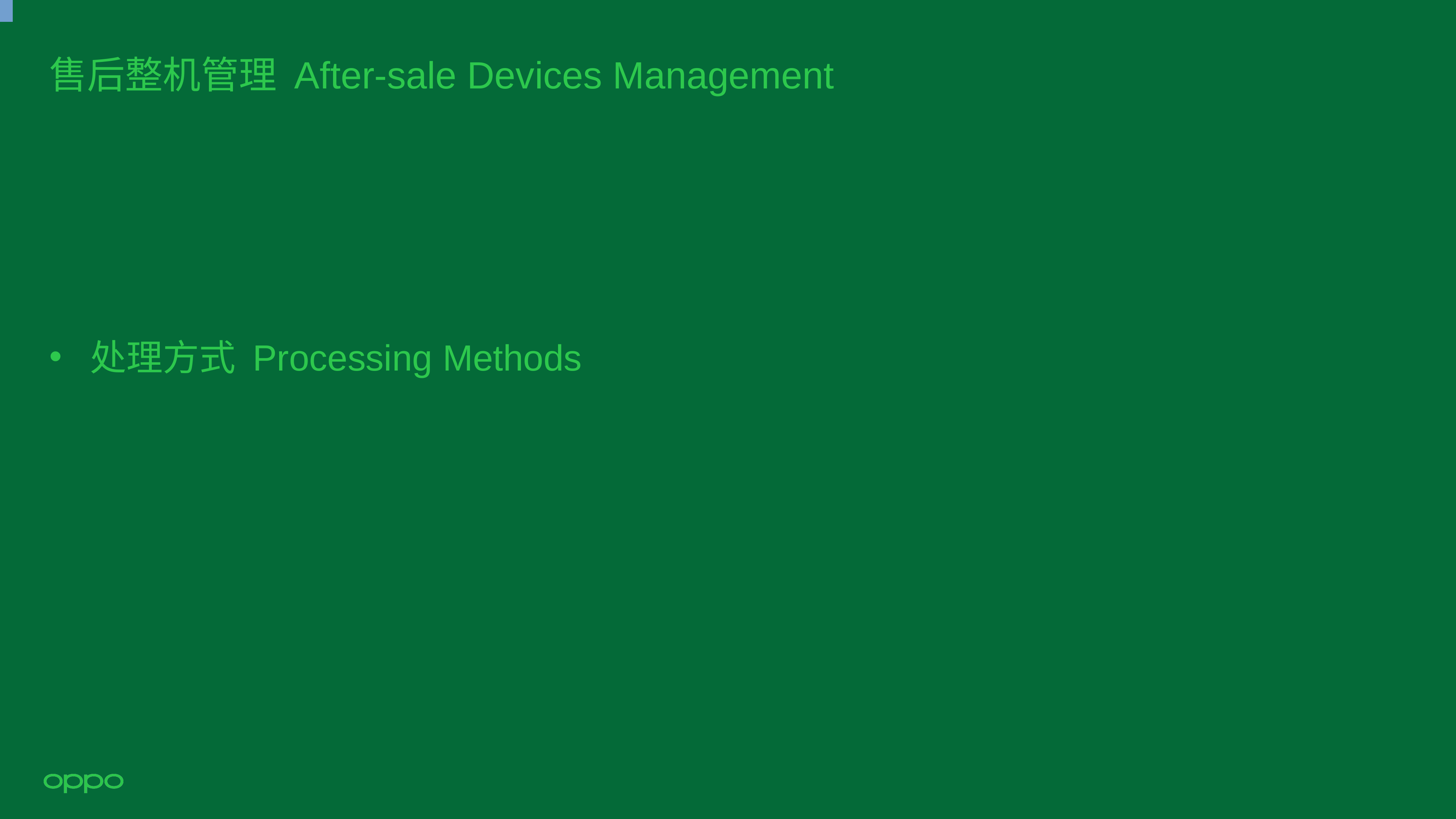

# 售后整机管理 After-sale Devices Management

处理方式 Processing Methods